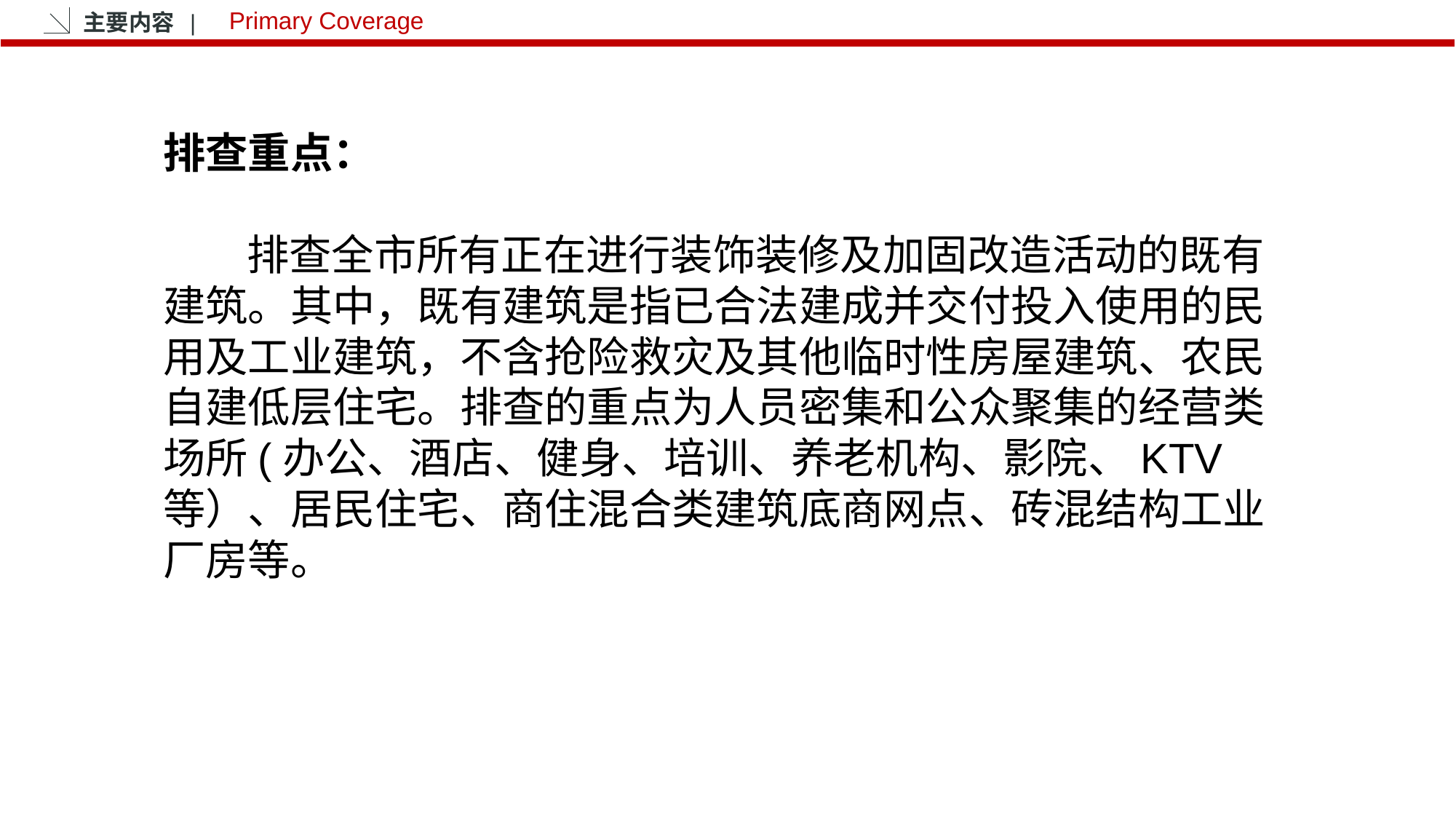

主要内容  |
Primary Coverage
排查重点：

  排查全市所有正在进行装饰装修及加固改造活动的既有建筑。其中，既有建筑是指已合法建成并交付投入使用的民用及工业建筑，不含抢险救灾及其他临时性房屋建筑、农民自建低层住宅。排查的重点为人员密集和公众聚集的经营类场所(办公、酒店、健身、培训、养老机构、影院、KTV等）、居民住宅、商住混合类建筑底商网点、砖混结构工业厂房等。